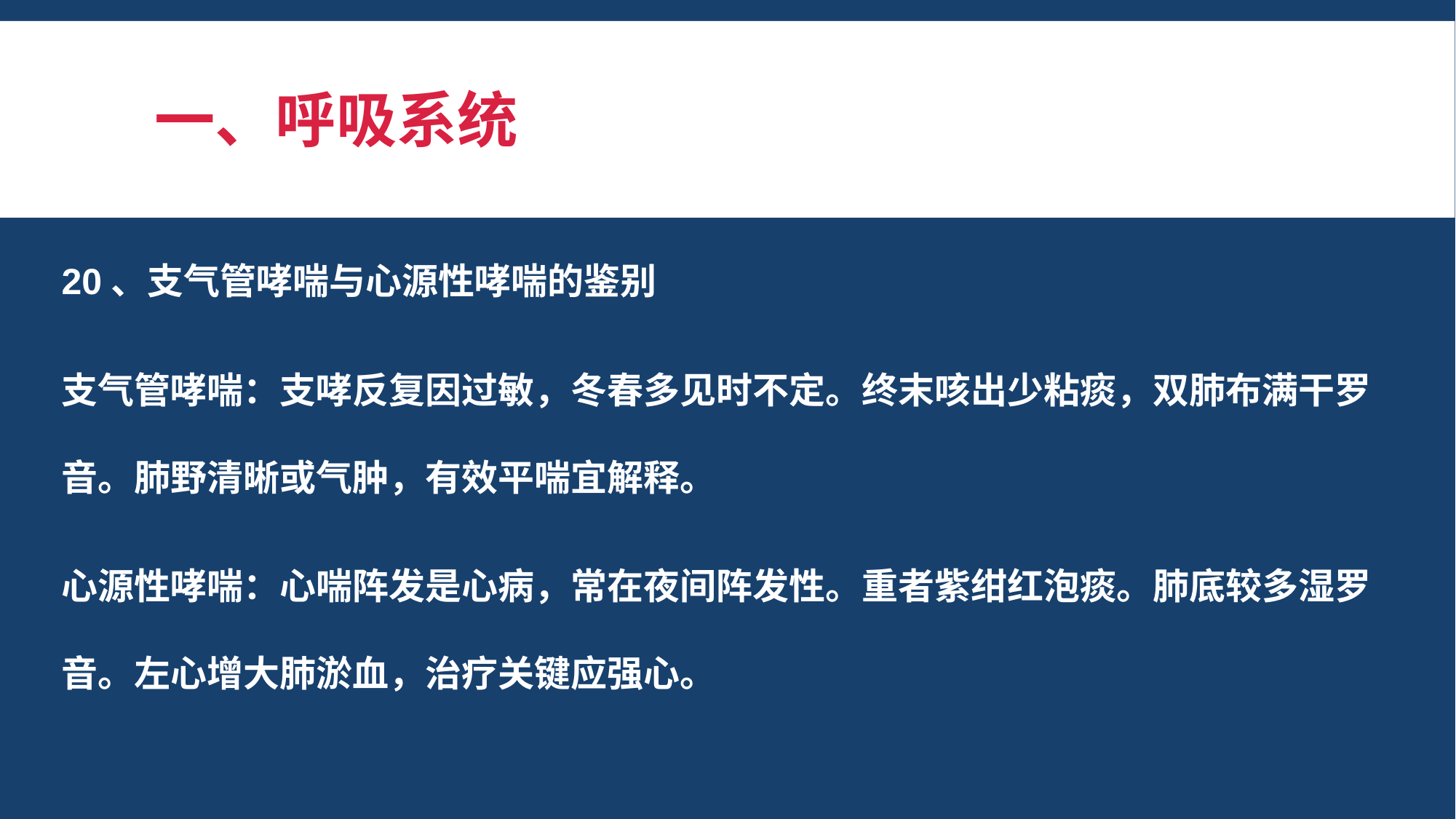

# 一、呼吸系统
20、支气管哮喘与心源性哮喘的鉴别
支气管哮喘：支哮反复因过敏，冬春多见时不定。终末咳出少粘痰，双肺布满干罗音。肺野清晰或气肿，有效平喘宜解释。
心源性哮喘：心喘阵发是心病，常在夜间阵发性。重者紫绀红泡痰。肺底较多湿罗音。左心增大肺淤血，治疗关键应强心。